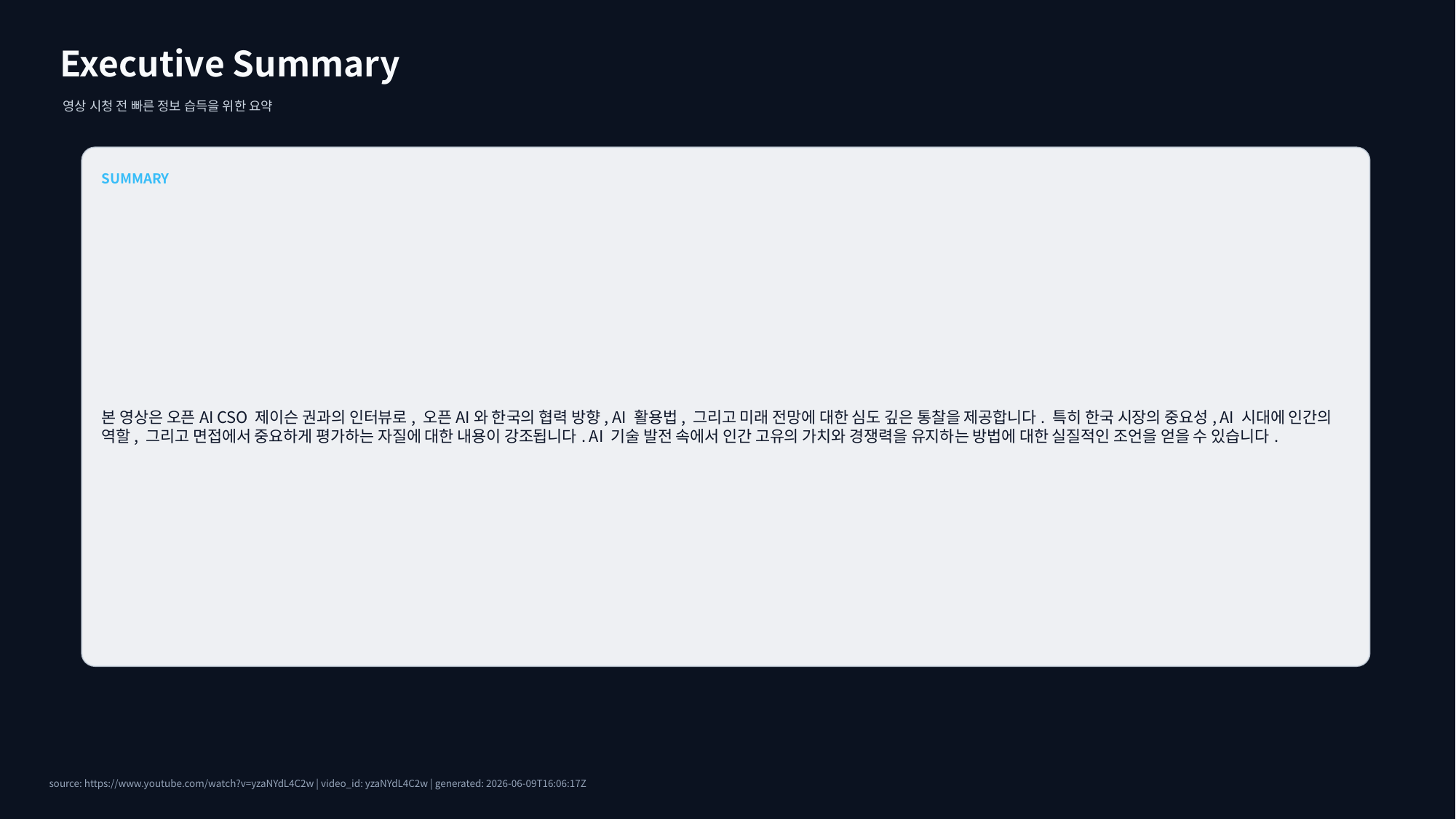

Executive Summary
영상 시청 전 빠른 정보 습득을 위한 요약

SUMMARY
본 영상은 오픈AI CSO 제이슨 권과의 인터뷰로, 오픈AI와 한국의 협력 방향, AI 활용법, 그리고 미래 전망에 대한 심도 깊은 통찰을 제공합니다. 특히 한국 시장의 중요성, AI 시대에 인간의 역할, 그리고 면접에서 중요하게 평가하는 자질에 대한 내용이 강조됩니다. AI 기술 발전 속에서 인간 고유의 가치와 경쟁력을 유지하는 방법에 대한 실질적인 조언을 얻을 수 있습니다.
source: https://www.youtube.com/watch?v=yzaNYdL4C2w | video_id: yzaNYdL4C2w | generated: 2026-06-09T16:06:17Z